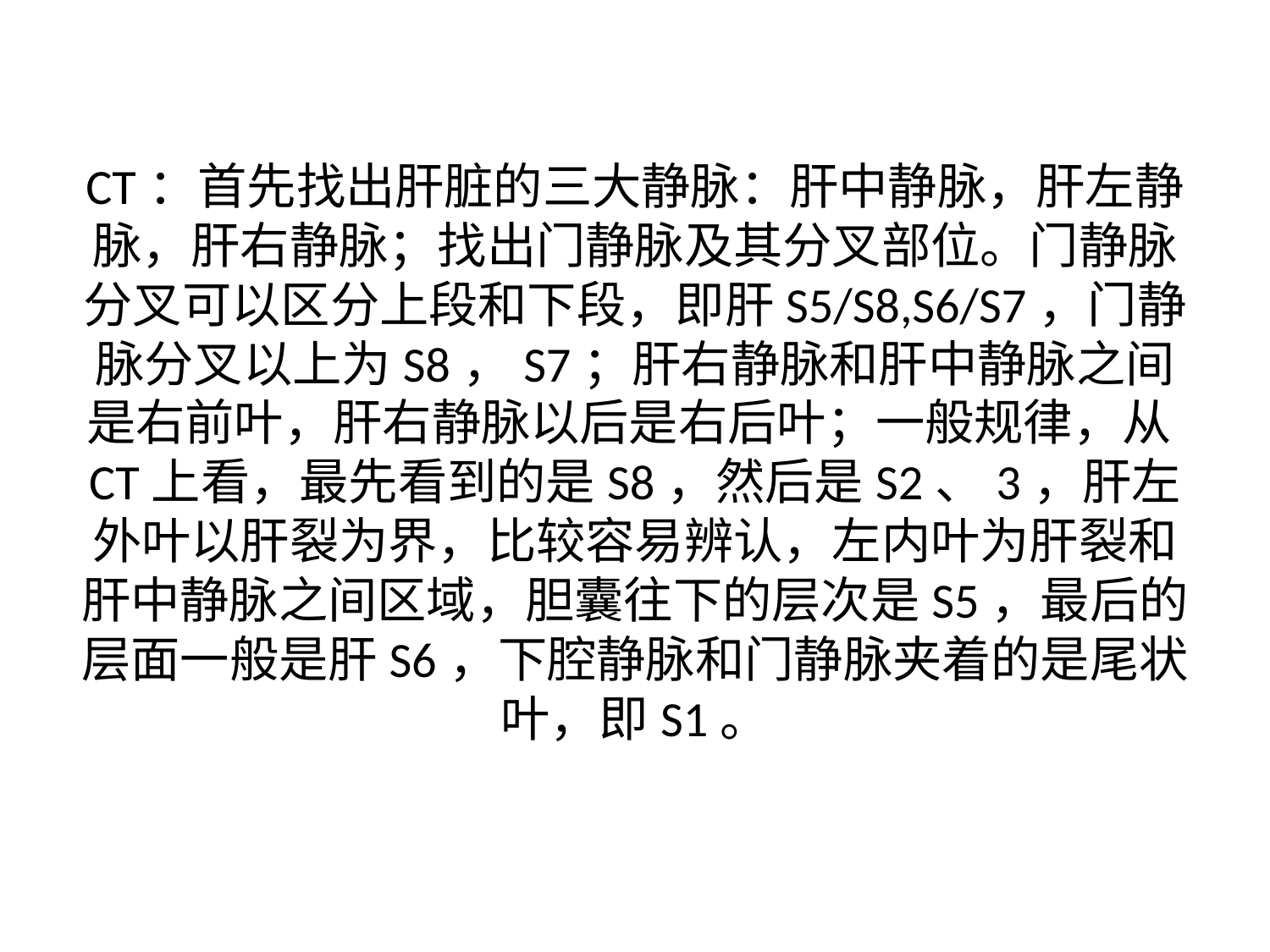

# CT：首先找出肝脏的三大静脉：肝中静脉，肝左静脉，肝右静脉；找出门静脉及其分叉部位。门静脉分叉可以区分上段和下段，即肝S5/S8,S6/S7，门静脉分叉以上为S8，S7；肝右静脉和肝中静脉之间是右前叶，肝右静脉以后是右后叶；一般规律，从CT上看，最先看到的是S8，然后是S2、3，肝左外叶以肝裂为界，比较容易辨认，左内叶为肝裂和肝中静脉之间区域，胆囊往下的层次是S5，最后的层面一般是肝S6，下腔静脉和门静脉夹着的是尾状叶，即S1。